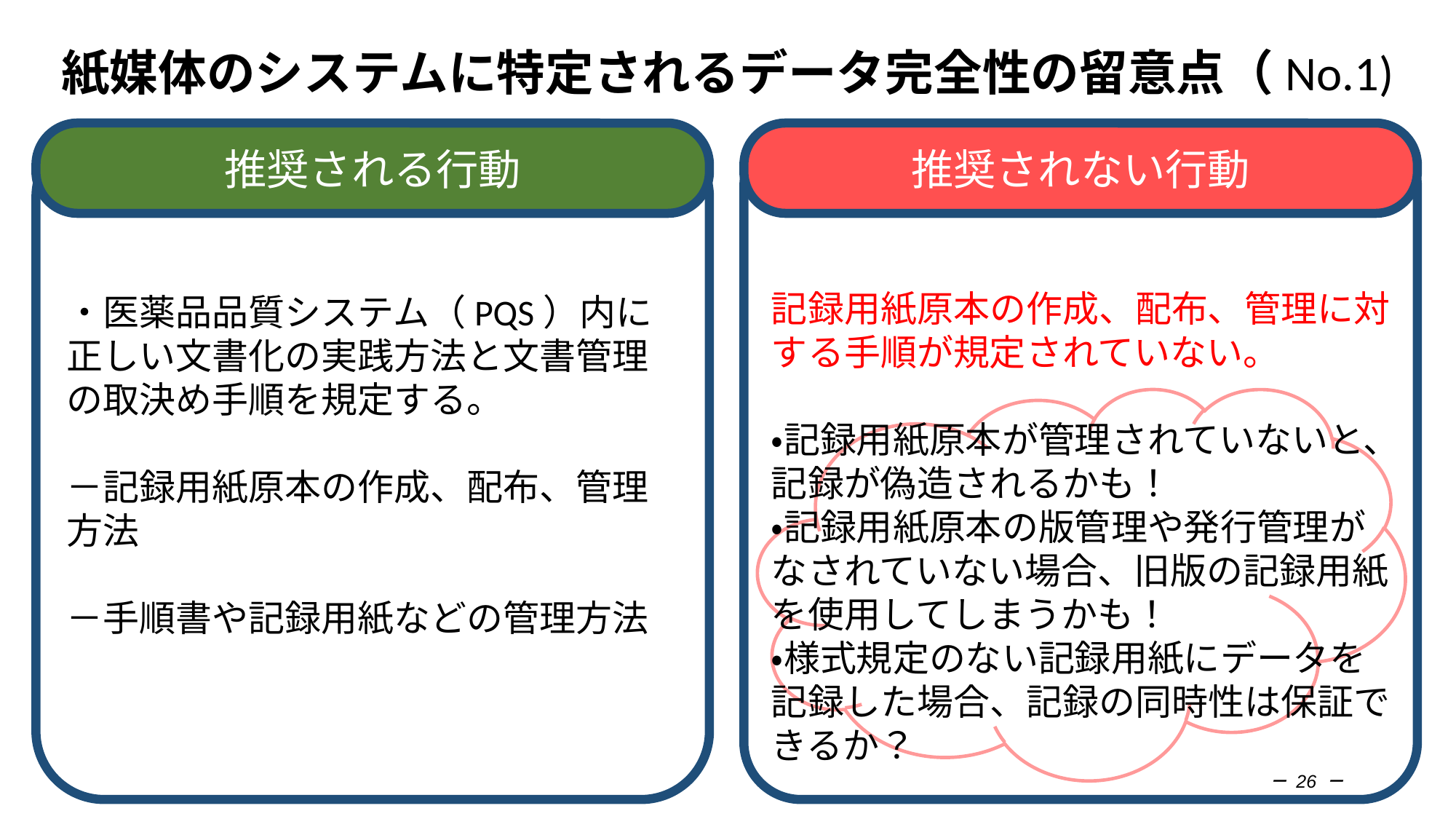

# 紙媒体のシステムに特定されるデータ完全性の留意点（No.1)
推奨される行動
推奨されない行動
・医薬品品質システム（PQS）内に正しい文書化の実践方法と文書管理の取決め手順を規定する。

－記録用紙原本の作成、配布、管理方法

－手順書や記録用紙などの管理方法

記録用紙原本の作成、配布、管理に対する手順が規定されていない。

・記録用紙原本が管理されていないと、記録が偽造されるかも！
・記録用紙原本の版管理や発行管理がなされていない場合、旧版の記録用紙を使用してしまうかも！
・様式規定のない記録用紙にデータを記録した場合、記録の同時性は保証できるか？

－ 26 －